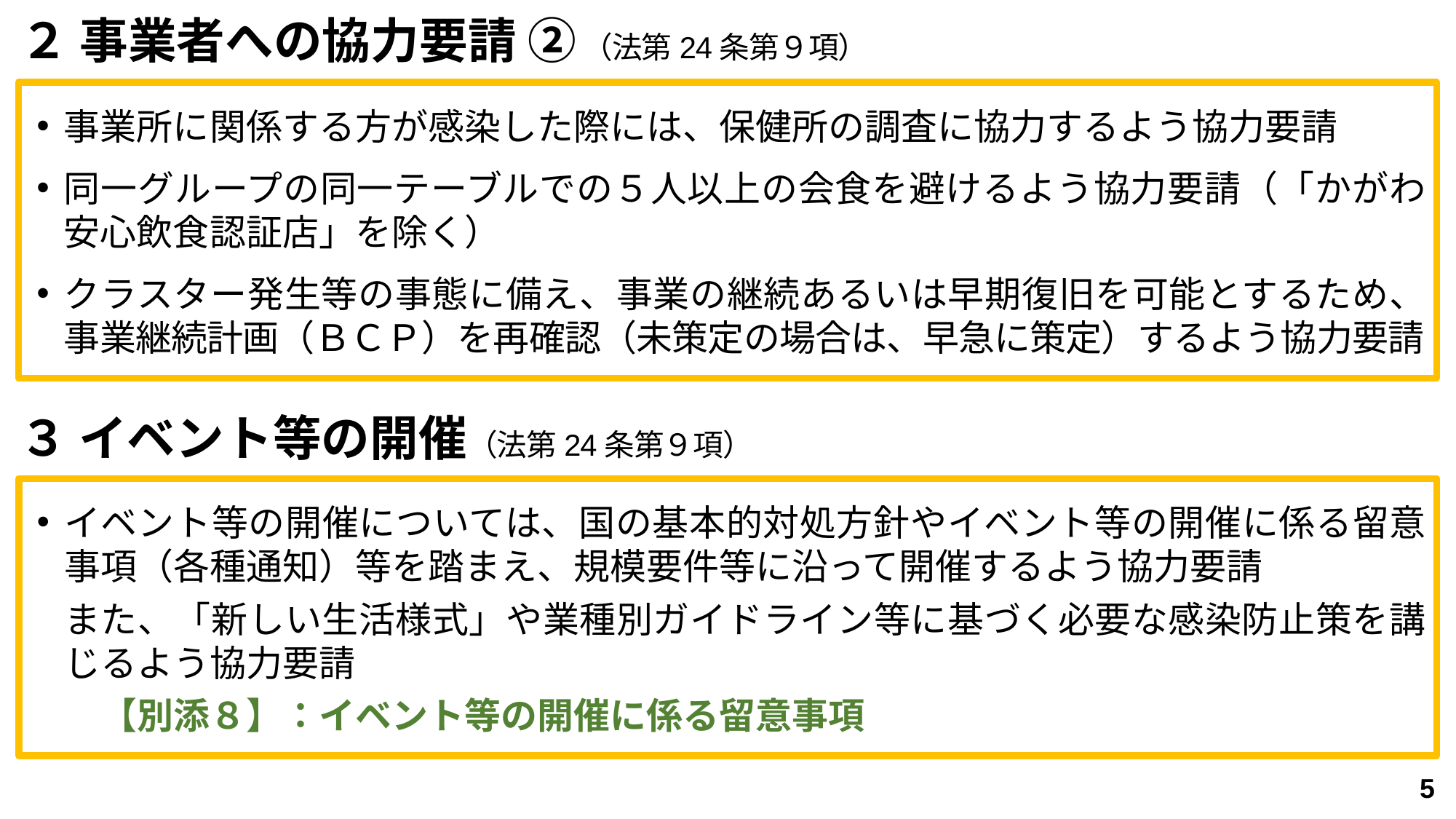

# ２ 事業者への協力要請 ② （法第24条第９項）
事業所に関係する方が感染した際には、保健所の調査に協力するよう協力要請
同一グループの同一テーブルでの５人以上の会食を避けるよう協力要請（「かがわ安心飲食認証店」を除く）
クラスター発生等の事態に備え、事業の継続あるいは早期復旧を可能とするため、事業継続計画（ＢＣＰ）を再確認（未策定の場合は、早急に策定）するよう協力要請
３ イベント等の開催（法第24条第９項）
イベント等の開催については、国の基本的対処方針やイベント等の開催に係る留意事項（各種通知）等を踏まえ、規模要件等に沿って開催するよう協力要請
また、「新しい生活様式」や業種別ガイドライン等に基づく必要な感染防止策を講じるよう協力要請
　【別添８】：イベント等の開催に係る留意事項

5